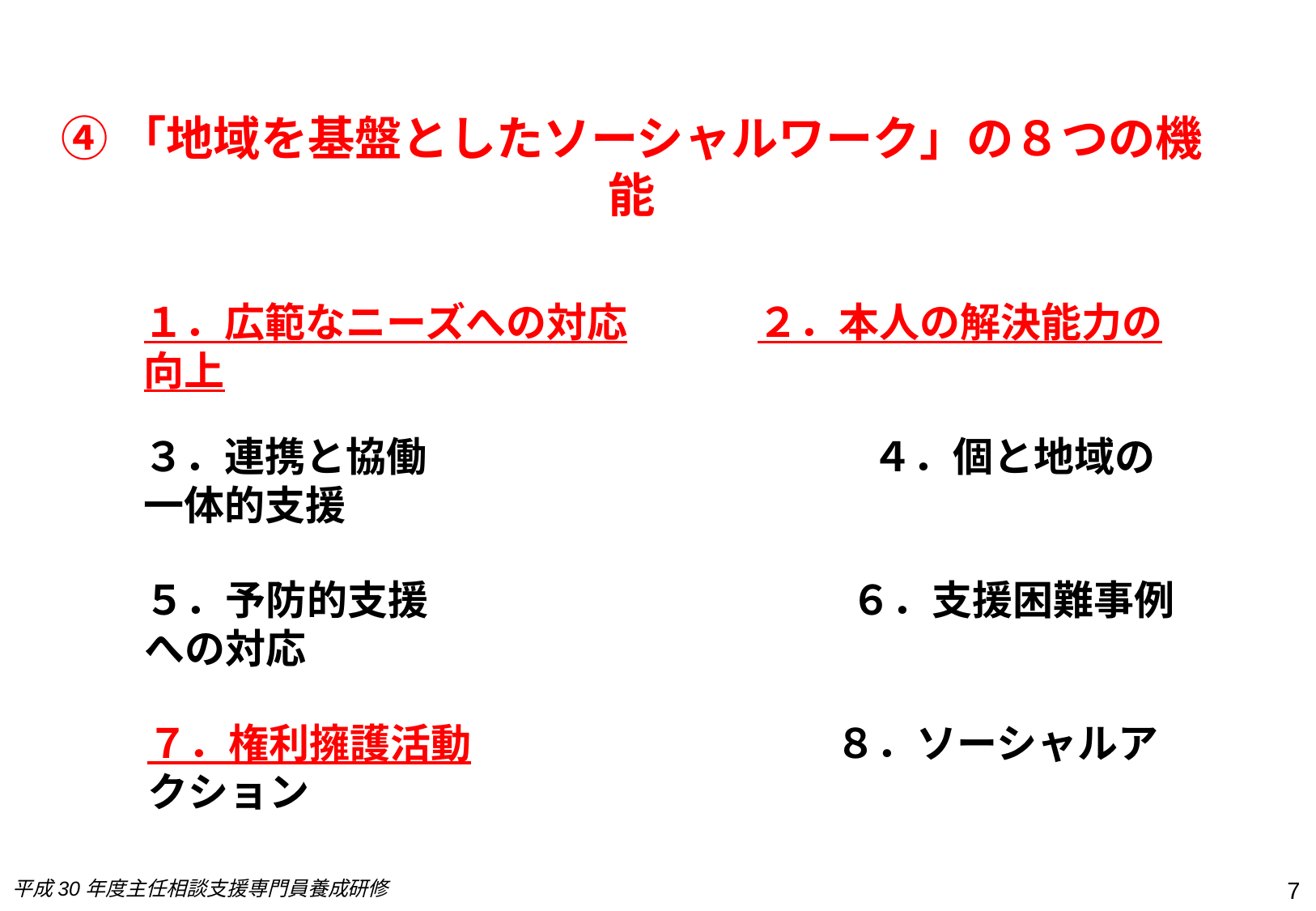

④「地域を基盤としたソーシャルワーク」の８つの機能
１．広範なニーズへの対応　　　 ２．本人の解決能力の向上
３．連携と協働　　　　　　　　　　　４．個と地域の一体的支援
５．予防的支援　　　　　　　　　　  ６．支援困難事例への対応
７．権利擁護活動　　　　　　　　　８．ソーシャルアクション
平成30年度主任相談支援専門員養成研修
7